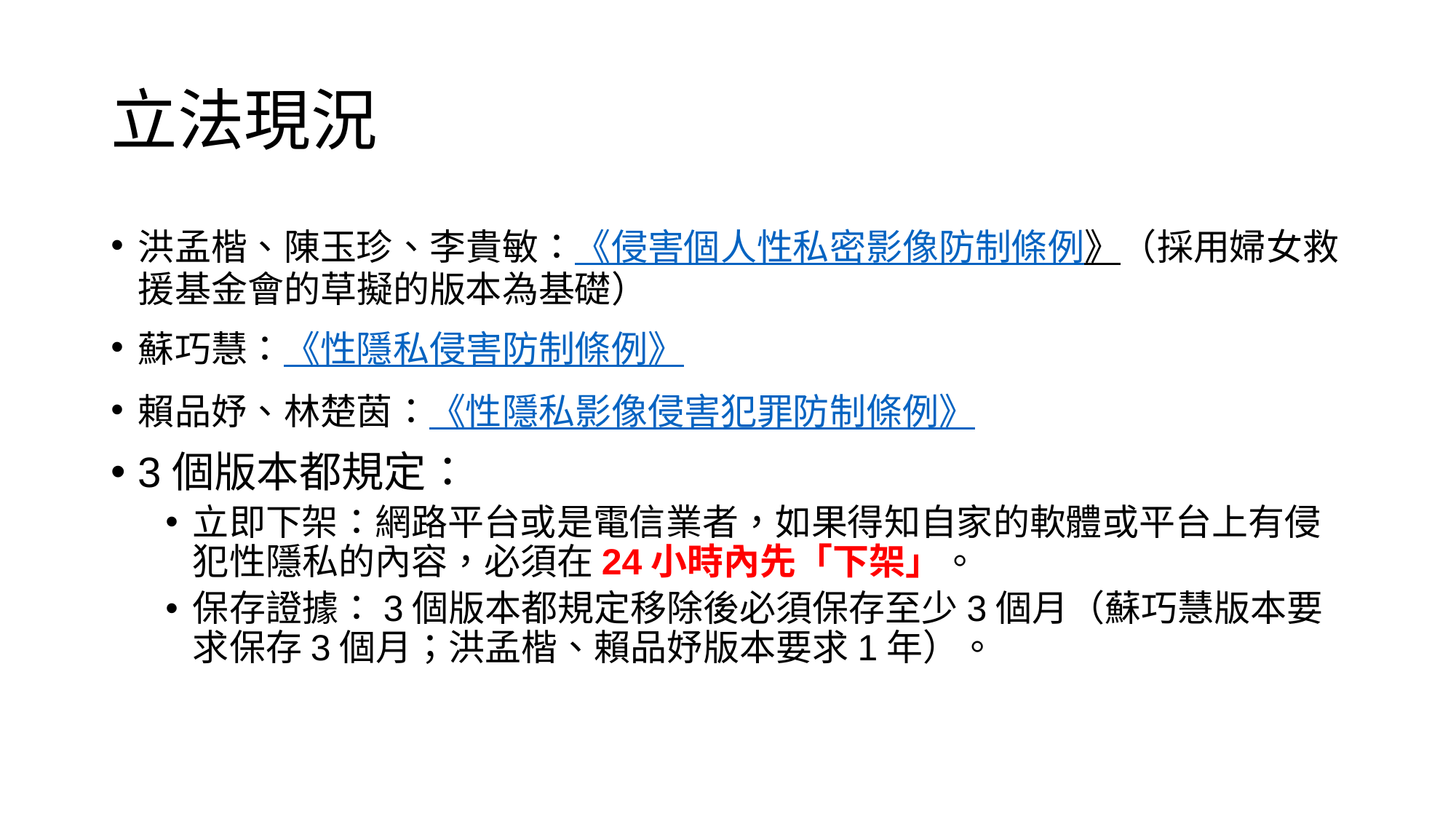

# 立法現況
洪孟楷、陳玉珍、李貴敏：《侵害個人性私密影像防制條例》（採用婦女救援基金會的草擬的版本為基礎）
蘇巧慧：《性隱私侵害防制條例》
賴品妤、林楚茵：《性隱私影像侵害犯罪防制條例》
3個版本都規定：
立即下架：網路平台或是電信業者，如果得知自家的軟體或平台上有侵犯性隱私的內容，必須在24小時內先「下架」。
保存證據：3個版本都規定移除後必須保存至少3個月（蘇巧慧版本要求保存3個月；洪孟楷、賴品妤版本要求1年）。